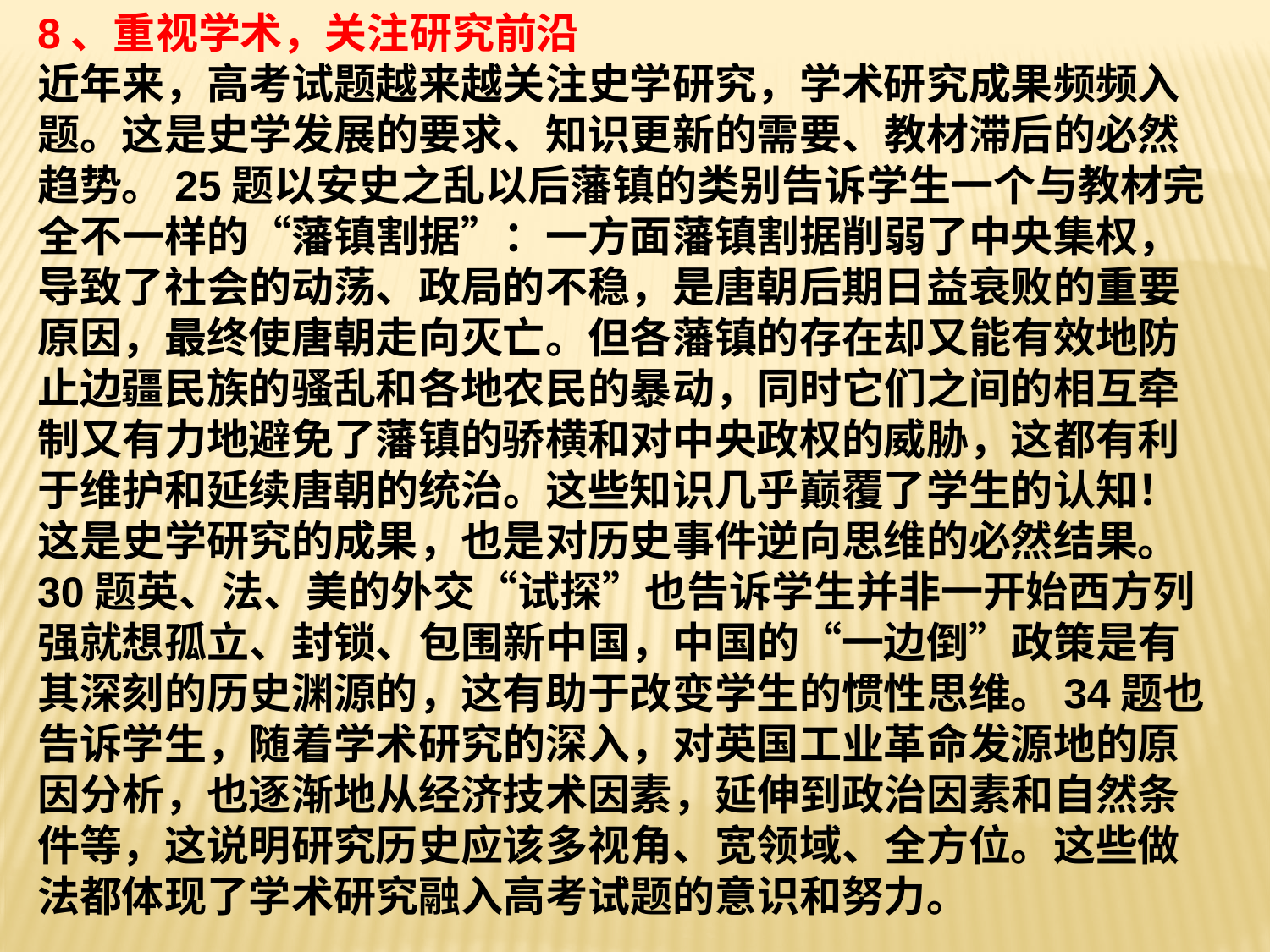

8、重视学术，关注研究前沿
近年来，高考试题越来越关注史学研究，学术研究成果频频入题。这是史学发展的要求、知识更新的需要、教材滞后的必然趋势。25题以安史之乱以后藩镇的类别告诉学生一个与教材完全不一样的“藩镇割据”：一方面藩镇割据削弱了中央集权，导致了社会的动荡、政局的不稳，是唐朝后期日益衰败的重要原因，最终使唐朝走向灭亡。但各藩镇的存在却又能有效地防止边疆民族的骚乱和各地农民的暴动，同时它们之间的相互牵制又有力地避免了藩镇的骄横和对中央政权的威胁，这都有利于维护和延续唐朝的统治。这些知识几乎巅覆了学生的认知！这是史学研究的成果，也是对历史事件逆向思维的必然结果。30题英、法、美的外交“试探”也告诉学生并非一开始西方列强就想孤立、封锁、包围新中国，中国的“一边倒”政策是有其深刻的历史渊源的，这有助于改变学生的惯性思维。34题也告诉学生，随着学术研究的深入，对英国工业革命发源地的原因分析，也逐渐地从经济技术因素，延伸到政治因素和自然条件等，这说明研究历史应该多视角、宽领域、全方位。这些做法都体现了学术研究融入高考试题的意识和努力。